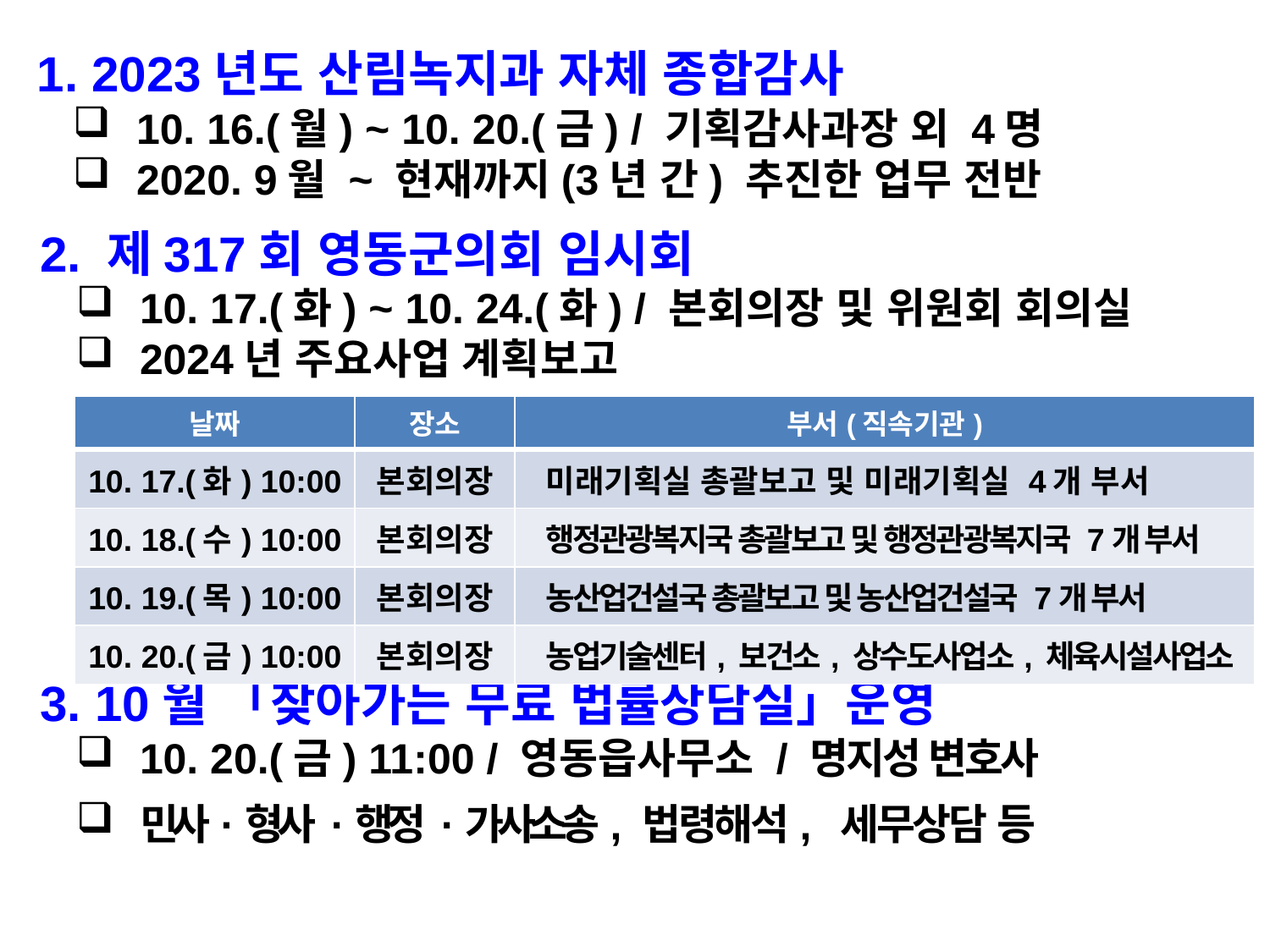

1. 2023년도 산림녹지과 자체 종합감사
10. 16.(월) ~ 10. 20.(금) / 기획감사과장 외 4명
2020. 9월 ~ 현재까지(3년 간) 추진한 업무 전반

  2. 제317회 영동군의회 임시회
10. 17.(화) ~ 10. 24.(화) / 본회의장 및 위원회 회의실
2024년 주요사업 계획보고
| 날짜 | 장소 | 부서(직속기관) |
| --- | --- | --- |
| 10. 17.(화) 10:00 | 본회의장 | 미래기획실 총괄보고 및 미래기획실 4개 부서 |
| 10. 18.(수) 10:00 | 본회의장 | 행정관광복지국 총괄보고 및 행정관광복지국 7개 부서 |
| 10. 19.(목) 10:00 | 본회의장 | 농산업건설국 총괄보고 및 농산업건설국 7개 부서 |
| 10. 20.(금) 10:00 | 본회의장 | 농업기술센터, 보건소, 상수도사업소, 체육시설사업소 |
  3. 10월 「찾아가는 무료 법률상담실」운영
10. 20.(금) 11:00 / 영동읍사무소 / 명지성 변호사
민사·형사 ·행정 ·가사소송,  법령해석,  세무상담 등